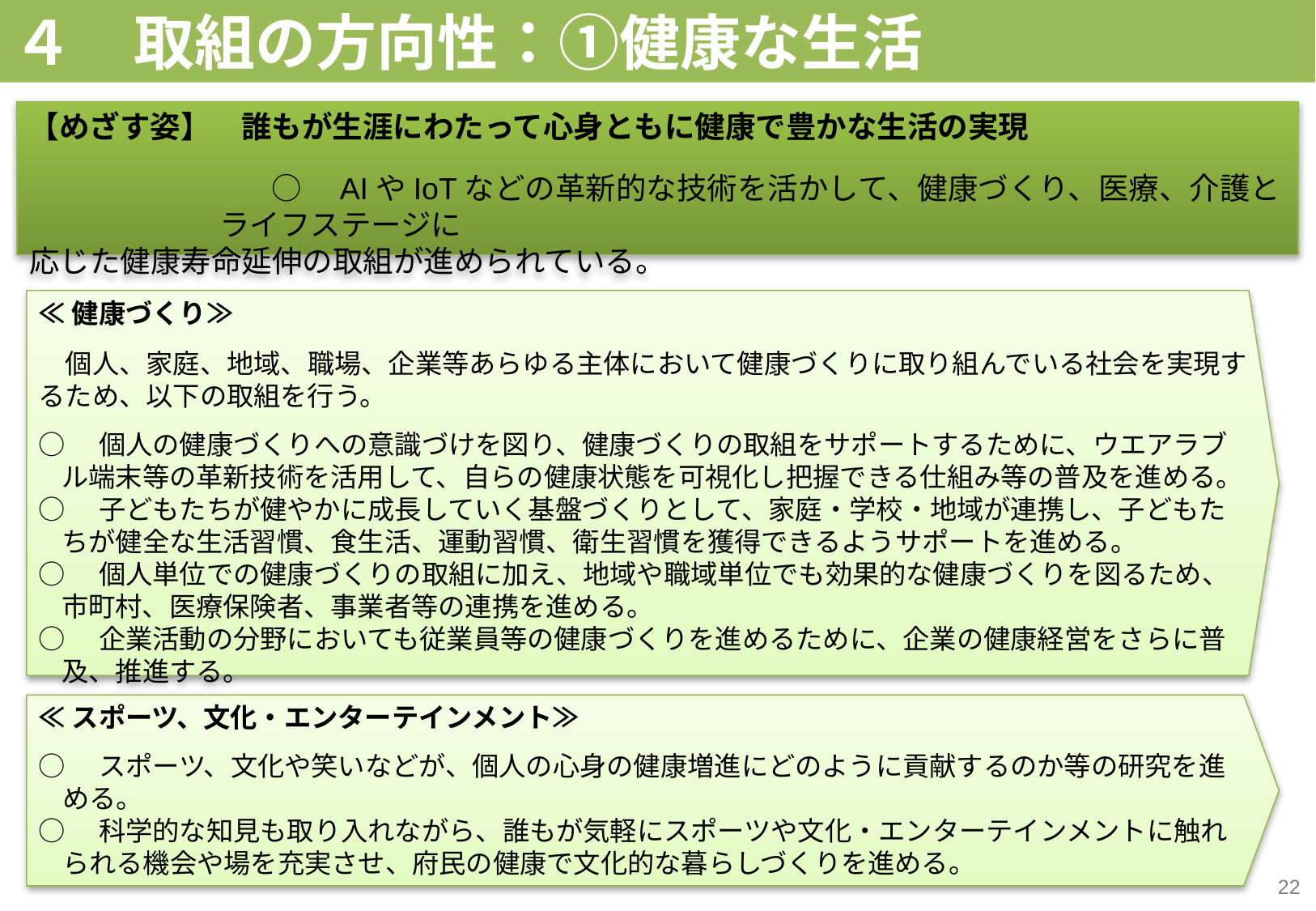

# ４　取組の方向性：①健康な生活
【めざす姿】　誰もが生涯にわたって心身ともに健康で豊かな生活の実現

　　　　　　　　○　AIやIoTなどの革新的な技術を活かして、健康づくり、医療、介護とライフステージに
応じた健康寿命延伸の取組が進められている。
≪健康づくり≫

　個人、家庭、地域、職場、企業等あらゆる主体において健康づくりに取り組んでいる社会を実現するため、以下の取組を行う。

○　個人の健康づくりへの意識づけを図り、健康づくりの取組をサポートするために、ウエアラブル端末等の革新技術を活用して、自らの健康状態を可視化し把握できる仕組み等の普及を進める。
○　子どもたちが健やかに成長していく基盤づくりとして、家庭・学校・地域が連携し、子どもたちが健全な生活習慣、食生活、運動習慣、衛生習慣を獲得できるようサポートを進める。
○　個人単位での健康づくりの取組に加え、地域や職域単位でも効果的な健康づくりを図るため、市町村、医療保険者、事業者等の連携を進める。
○　企業活動の分野においても従業員等の健康づくりを進めるために、企業の健康経営をさらに普及、推進する。
≪スポーツ、文化・エンターテインメント≫

○　スポーツ、文化や笑いなどが、個人の心身の健康増進にどのように貢献するのか等の研究を進める。
○　科学的な知見も取り入れながら、誰もが気軽にスポーツや文化・エンターテインメントに触れられる機会や場を充実させ、府民の健康で文化的な暮らしづくりを進める。
22